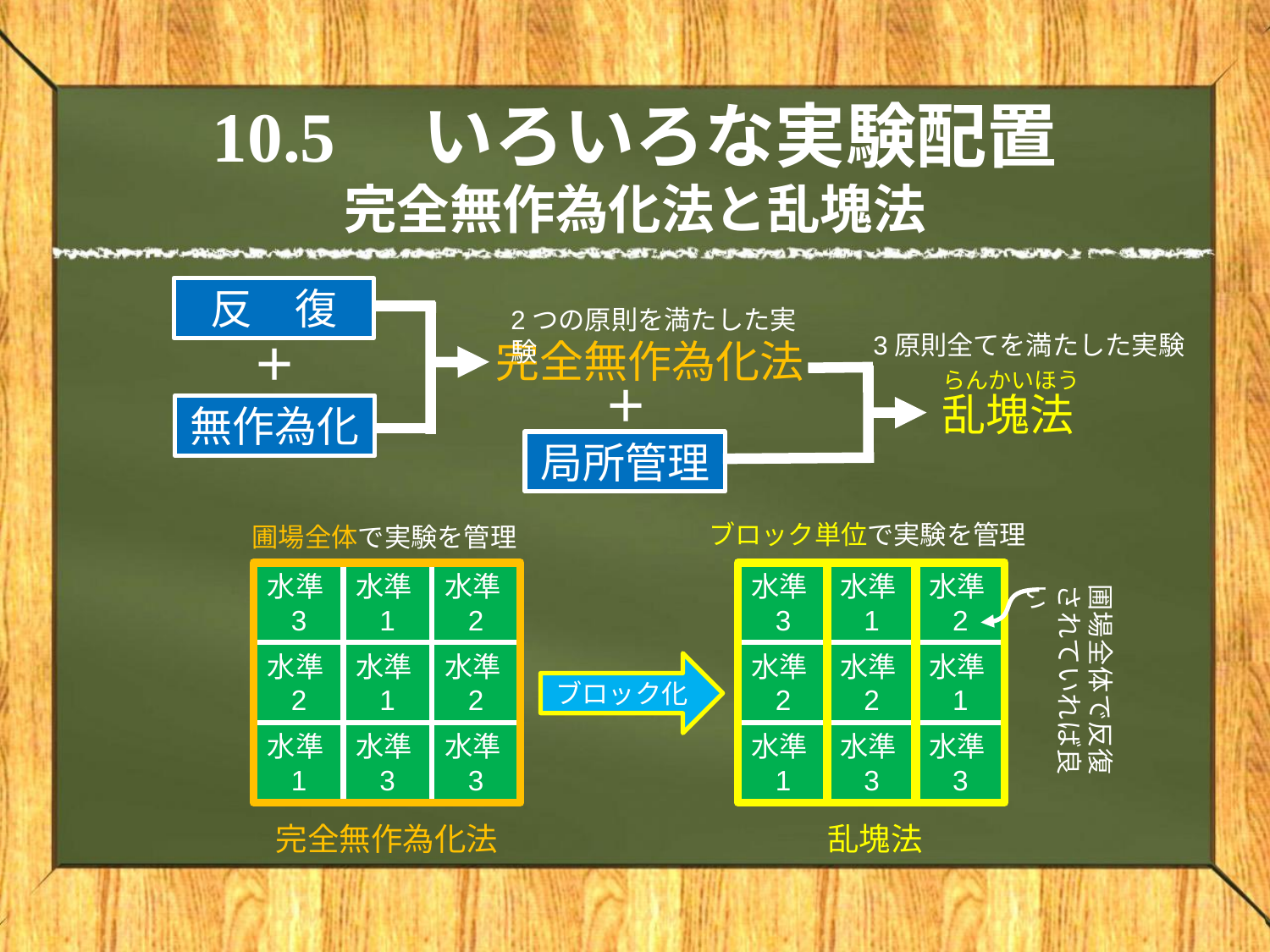

# 10.5　いろいろな実験配置 完全無作為化法と乱塊法
反　復
2つの原則を満たした実験
3原則全てを満たした実験
完全無作為化法
＋
らんかいほう
＋
乱塊法
無作為化
局所管理
ブロック単位で実験を管理
圃場全体で実験を管理

水準3
水準1
水準2

水準3

水準1

水準2
圃場全体で反復されていれば良い
水準2
水準1
水準2
水準2
水準2
水準1
ブロック化
水準1
水準3
水準3
水準1
水準3
水準3
完全無作為化法
乱塊法